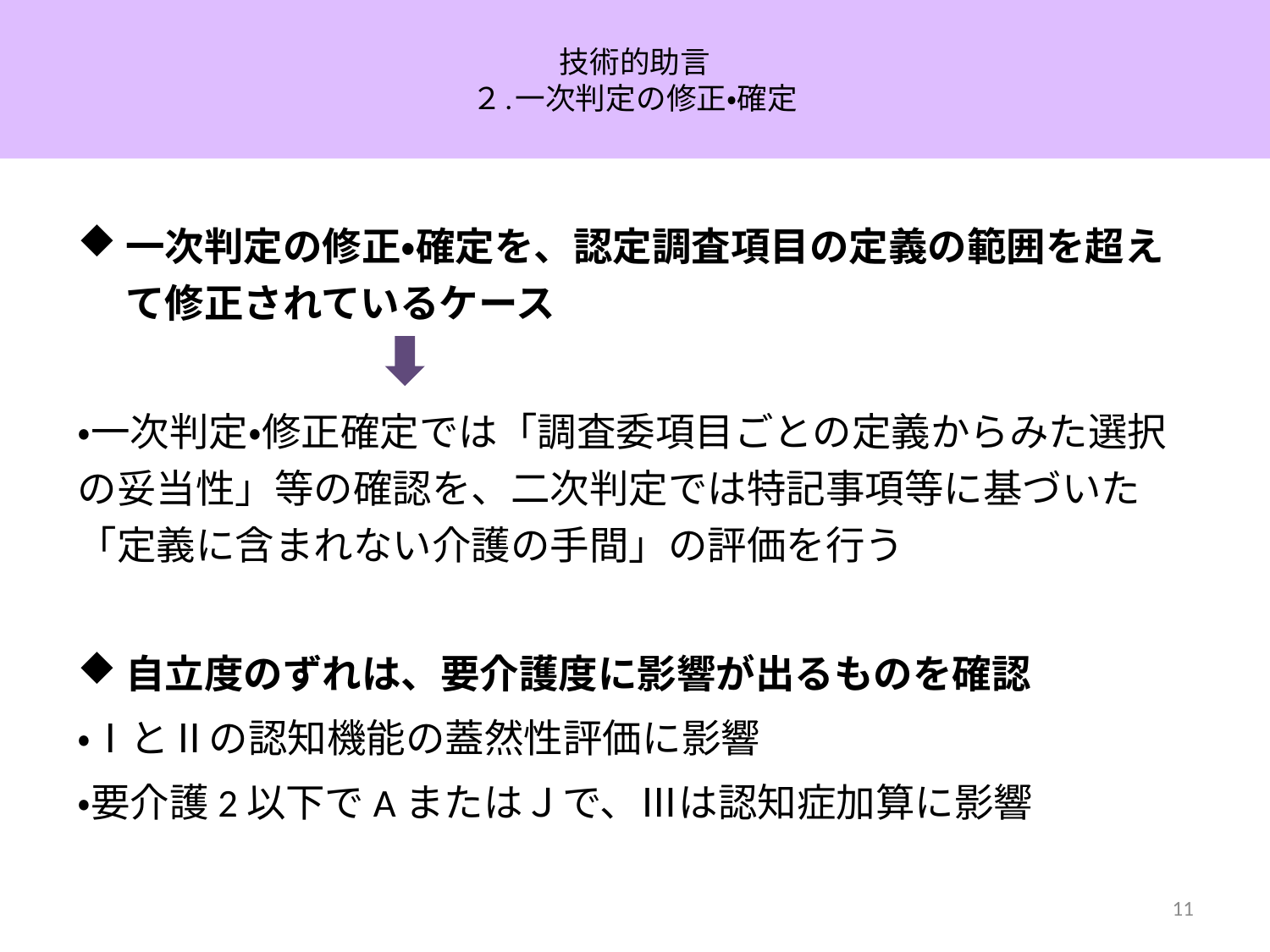

# 技術的助言 ２.一次判定の修正・確定
一次判定の修正・確定を、認定調査項目の定義の範囲を超えて修正されているケース

・一次判定・修正確定では「調査委項目ごとの定義からみた選択の妥当性」等の確認を、二次判定では特記事項等に基づいた「定義に含まれない介護の手間」の評価を行う

自立度のずれは、要介護度に影響が出るものを確認
・ⅠとⅡの認知機能の蓋然性評価に影響
・要介護2以下でAまたはＪで、Ⅲは認知症加算に影響

11